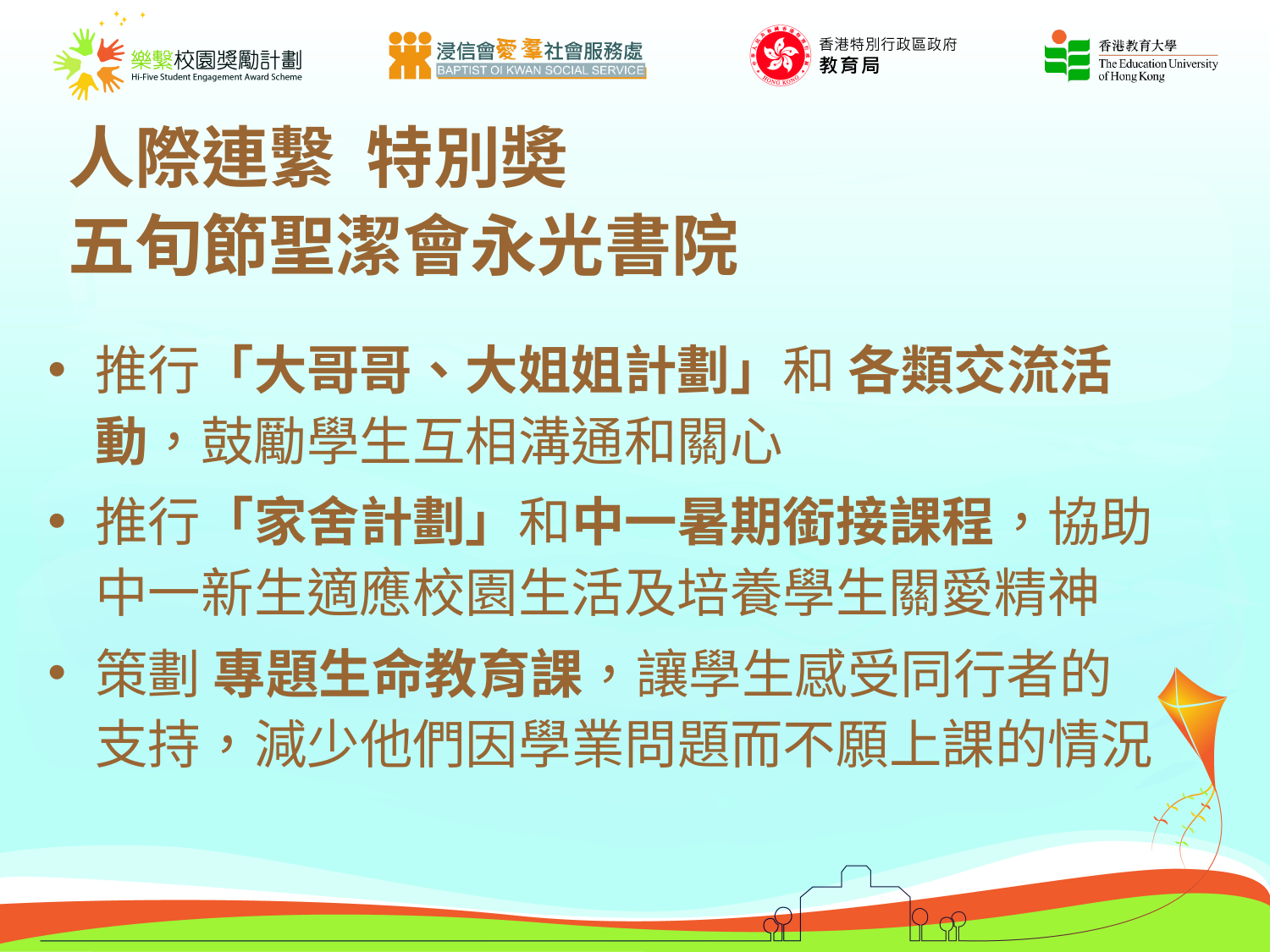

# 人際連繫  特別奬 五旬節聖潔會永光書院
推行「大哥哥、大姐姐計劃」和 各類交流活動，鼓勵學生互相溝通和關心
推行「家舍計劃」和中一暑期銜接課程，協助中一新生適應校園生活及培養學生關愛精神
策劃 專題生命教育課，讓學生感受同行者的支持，減少他們因學業問題而不願上課的情況